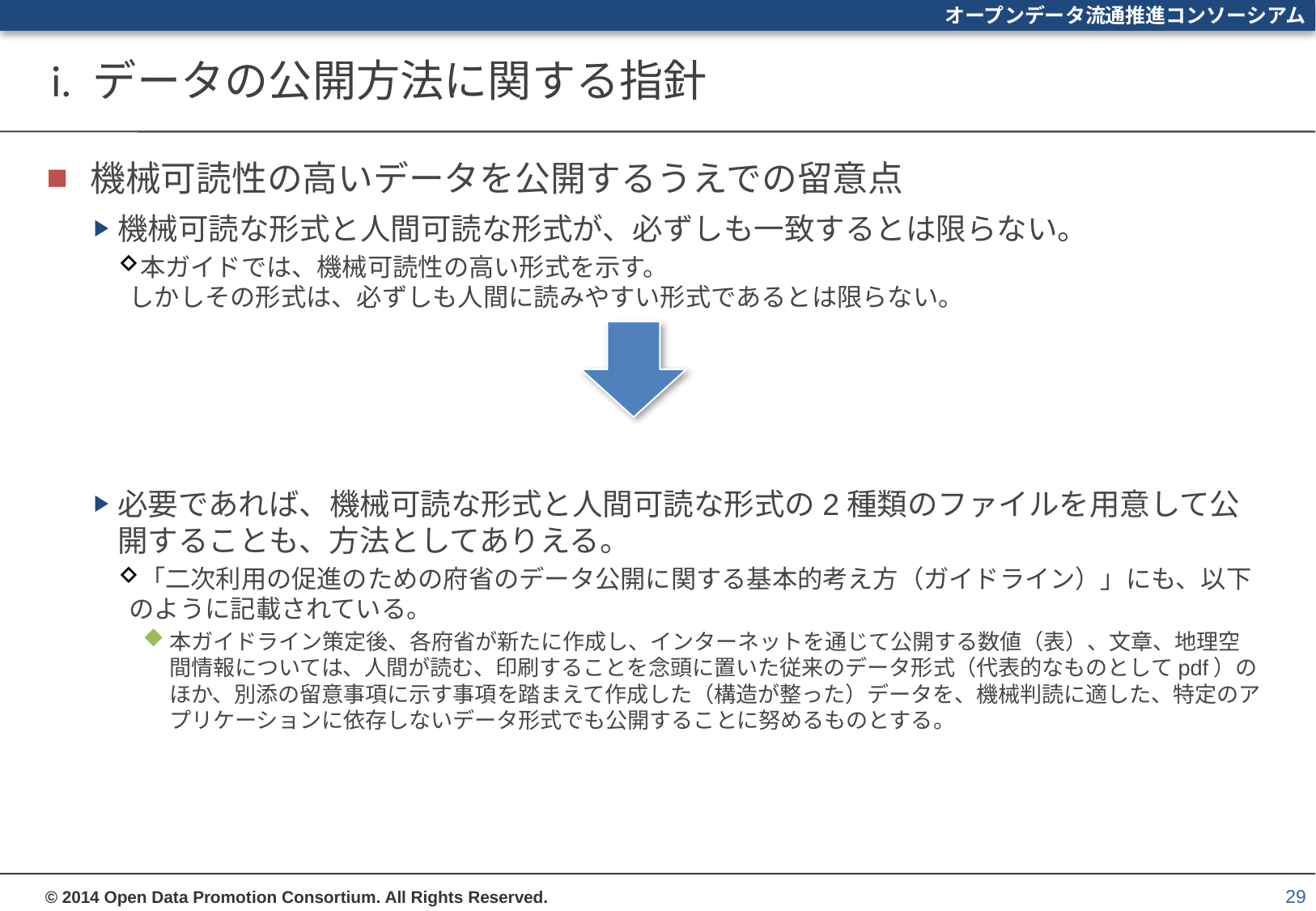

# i. データの公開方法に関する指針
機械可読性の高いデータを公開するうえでの留意点
機械可読な形式と人間可読な形式が、必ずしも一致するとは限らない。
本ガイドでは、機械可読性の高い形式を示す。
しかしその形式は、必ずしも人間に読みやすい形式であるとは限らない。

必要であれば、機械可読な形式と人間可読な形式の2種類のファイルを用意して公開することも、方法としてありえる。
「二次利用の促進のための府省のデータ公開に関する基本的考え方（ガイドライン）」にも、以下のように記載されている。
本ガイドライン策定後、各府省が新たに作成し、インターネットを通じて公開する数値（表）、文章、地理空間情報については、人間が読む、印刷することを念頭に置いた従来のデータ形式（代表的なものとしてpdf）のほか、別添の留意事項に示す事項を踏まえて作成した（構造が整った）データを、機械判読に適した、特定のアプリケーションに依存しないデータ形式でも公開することに努めるものとする。

29